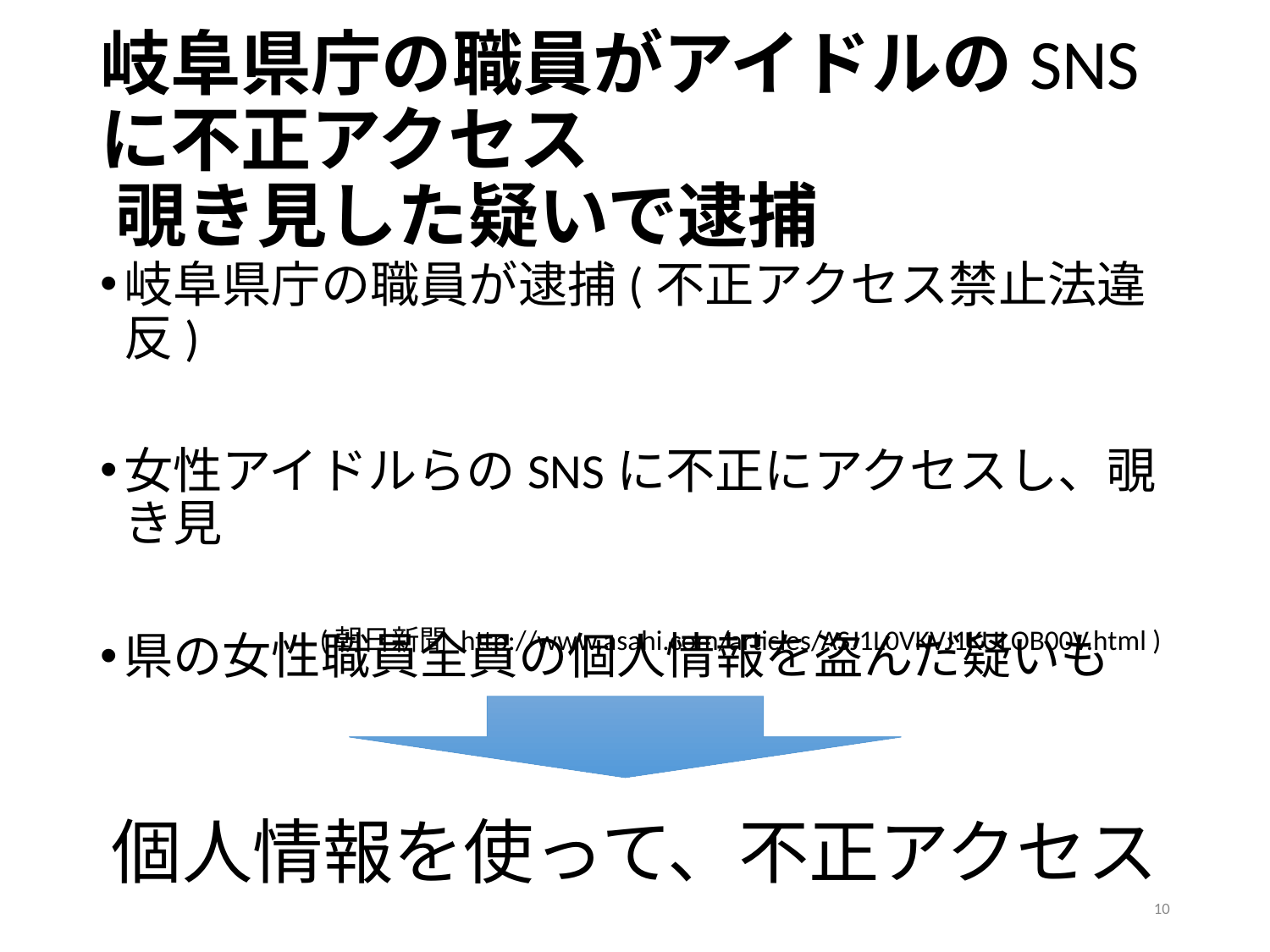

# 岐阜県庁の職員がアイドルのSNSに不正アクセス 覗き見した疑いで逮捕
岐阜県庁の職員が逮捕(不正アクセス禁止法違反)

女性アイドルらのSNSに不正にアクセスし、覗き見

県の女性職員全員の個人情報を盗んだ疑いも

(朝日新聞 http://www.asahi.com/articles/ASJ1L0VKVJ1KULOB00V.html )

個人情報を使って、不正アクセス
10